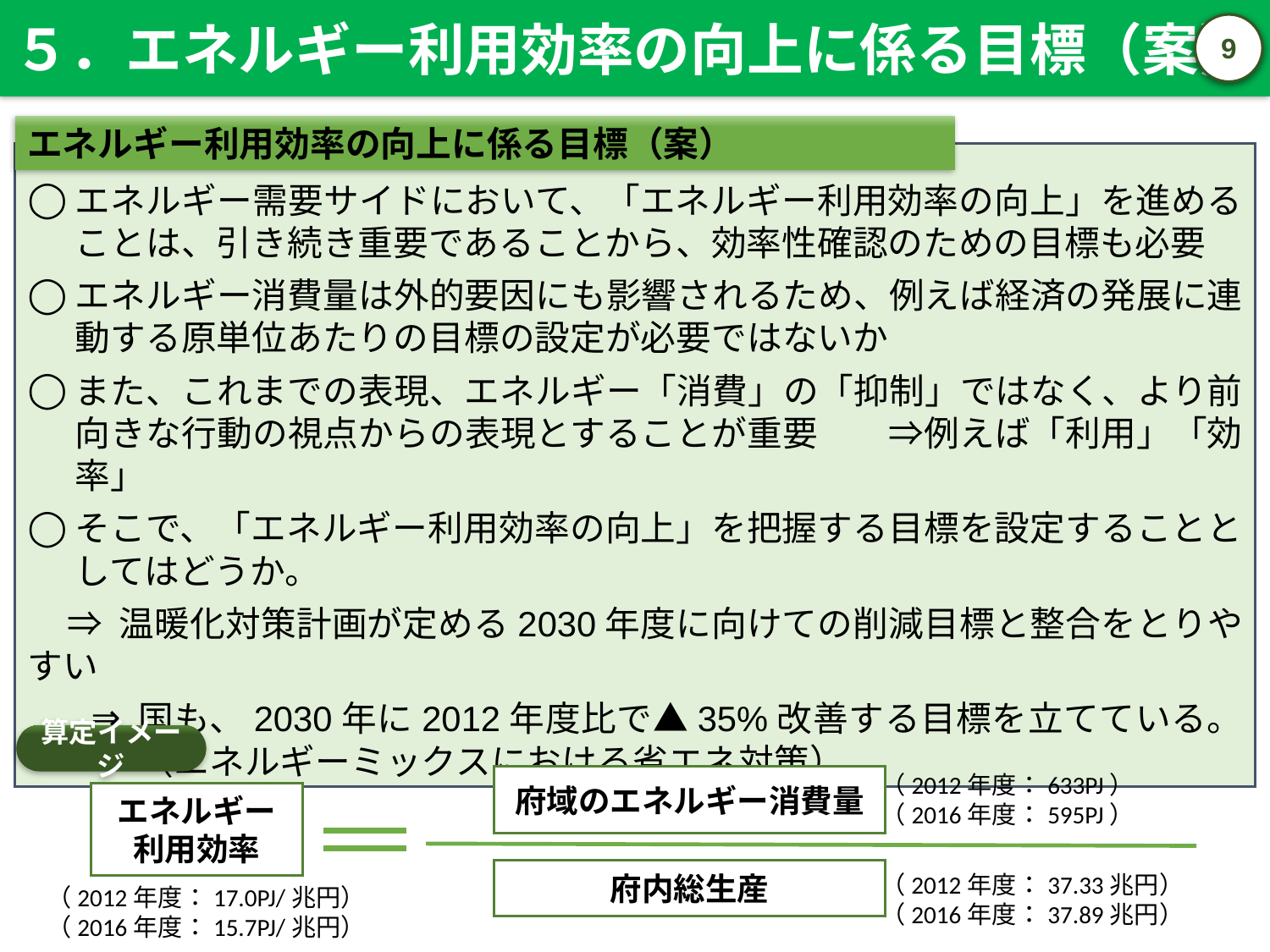

５．エネルギー利用効率の向上に係る目標（案）
9
エネルギー利用効率の向上に係る目標（案）
エネルギー需要サイドにおいて、「エネルギー利用効率の向上」を進めることは、引き続き重要であることから、効率性確認のための目標も必要
エネルギー消費量は外的要因にも影響されるため、例えば経済の発展に連動する原単位あたりの目標の設定が必要ではないか
また、これまでの表現、エネルギー「消費」の「抑制」ではなく、より前向きな行動の視点からの表現とすることが重要　　⇒例えば「利用」「効率」
そこで、「エネルギー利用効率の向上」を把握する目標を設定することとしてはどうか。
     ⇒ 温暖化対策計画が定める2030年度に向けての削減目標と整合をとりやすい
国も、2030年に2012年度比で▲35%改善する目標を立てている。（エネルギーミックスにおける省エネ対策）
算定イメージ
（2012年度：633PJ）
（2016年度：595PJ）
府域のエネルギー消費量
エネルギー
利用効率

府内総生産
（2012年度：37.33兆円）
（2016年度：37.89兆円）
（2012年度：17.0PJ/兆円）
（2016年度：15.7PJ/兆円）